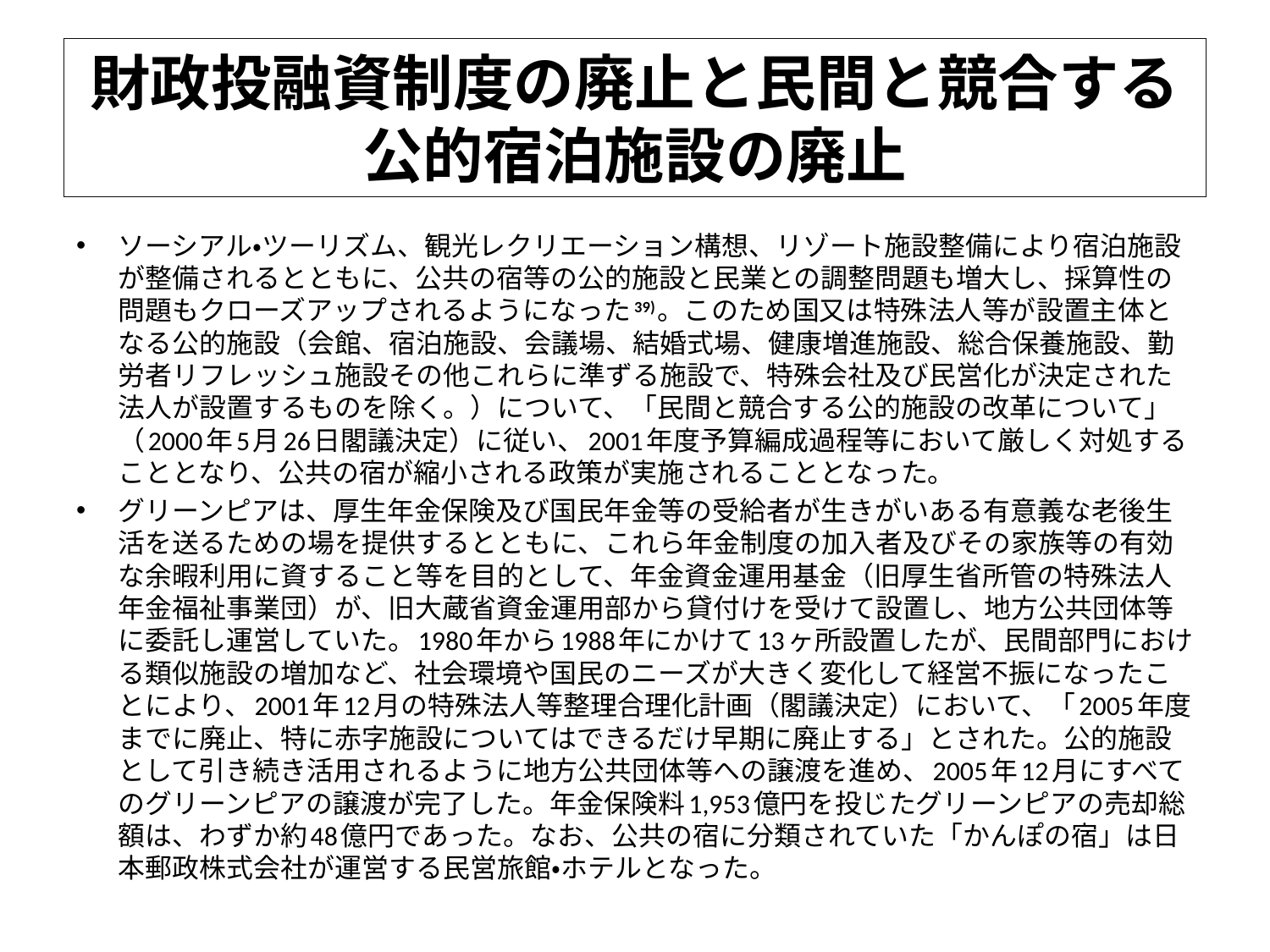

# 財政投融資制度の廃止と民間と競合する公的宿泊施設の廃止
ソーシアル・ツーリズム、観光レクリエーション構想、リゾート施設整備により宿泊施設が整備されるとともに、公共の宿等の公的施設と民業との調整問題も増大し、採算性の問題もクローズアップされるようになった39)。このため国又は特殊法人等が設置主体となる公的施設（会館、宿泊施設、会議場、結婚式場、健康増進施設、総合保養施設、勤労者リフレッシュ施設その他これらに準ずる施設で、特殊会社及び民営化が決定された法人が設置するものを除く。）について、「民間と競合する公的施設の改革について」（2000年5月26日閣議決定）に従い、2001年度予算編成過程等において厳しく対処することとなり、公共の宿が縮小される政策が実施されることとなった。
グリーンピアは、厚生年金保険及び国民年金等の受給者が生きがいある有意義な老後生活を送るための場を提供するとともに、これら年金制度の加入者及びその家族等の有効な余暇利用に資すること等を目的として、年金資金運用基金（旧厚生省所管の特殊法人年金福祉事業団）が、旧大蔵省資金運用部から貸付けを受けて設置し、地方公共団体等に委託し運営していた。1980年から1988年にかけて13ヶ所設置したが、民間部門における類似施設の増加など、社会環境や国民のニーズが大きく変化して経営不振になったことにより、2001年12月の特殊法人等整理合理化計画（閣議決定）において、「2005年度までに廃止、特に赤字施設についてはできるだけ早期に廃止する」とされた。公的施設として引き続き活用されるように地方公共団体等への譲渡を進め、2005年12月にすべてのグリーンピアの譲渡が完了した。年金保険料1,953億円を投じたグリーンピアの売却総額は、わずか約48億円であった。なお、公共の宿に分類されていた「かんぽの宿」は日本郵政株式会社が運営する民営旅館・ホテルとなった。